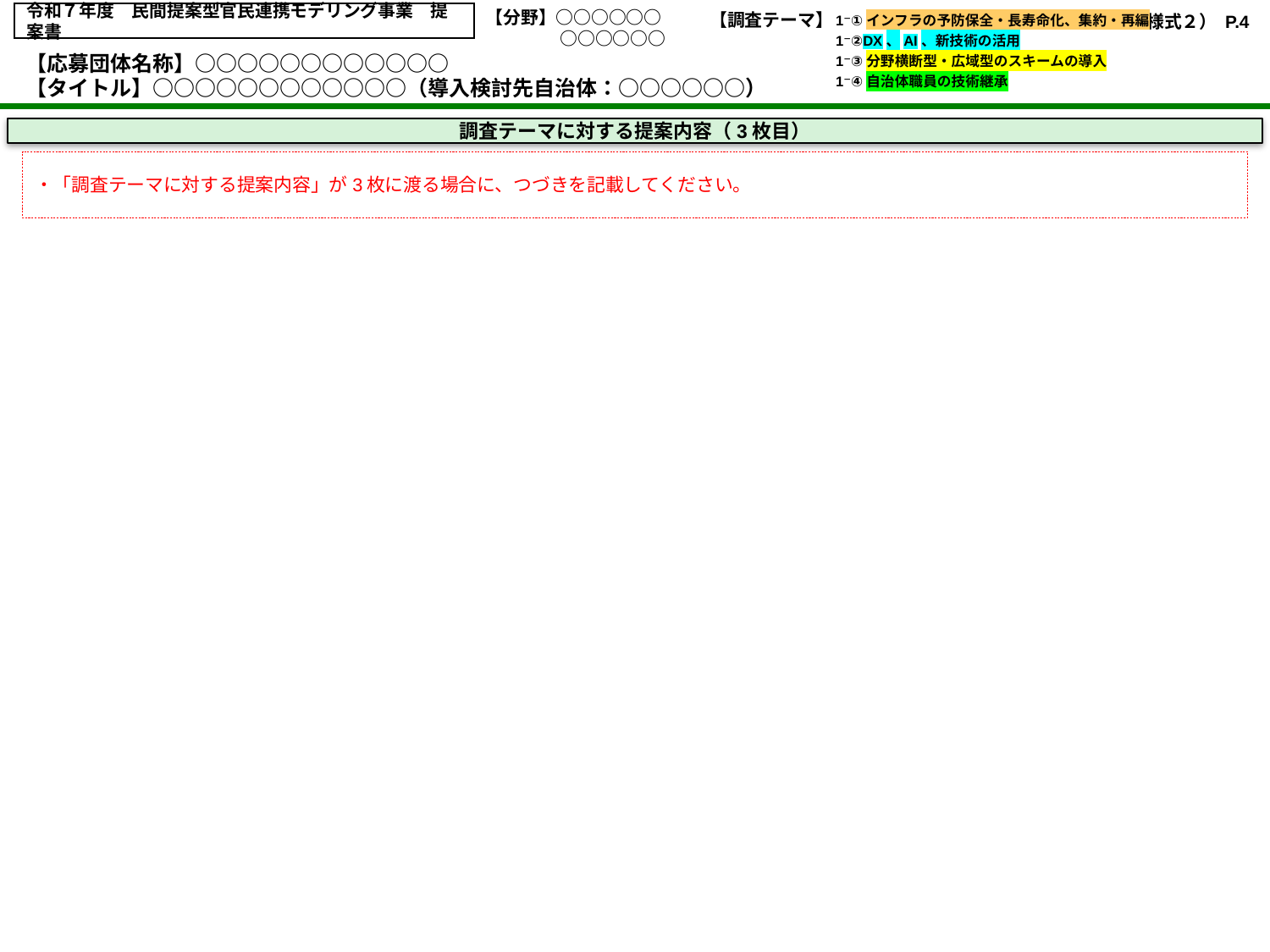

令和７年度　民間提案型官民連携モデリング事業　提案書
（様式２） P.4
【分野】○○○○○○
　　　　 ○○○○○○
２．スモールコンセッションの推進
# 【調査テーマ】
1⁻①インフラの予防保全・長寿命化、集約・再編
1⁻②DX、AI、新技術の活用
1⁻③分野横断型・広域型のスキームの導入
1⁻④自治体職員の技術継承
2⁻①バンドリング（複数施設を一括して事業化）
2⁻②新たな資金調達手法の活用
【応募団体名称】○○○○○○○○○○○○
【タイトル】○○○○○○○○○○○○（導入検討先自治体：○○○○○○）
３．グリーン社会の実現
3⁻①新技術の活用
3⁻②官と民の共働
調査テーマに対する提案内容（3枚目）

・「調査テーマに対する提案内容」が3枚に渡る場合に、つづきを記載してください。